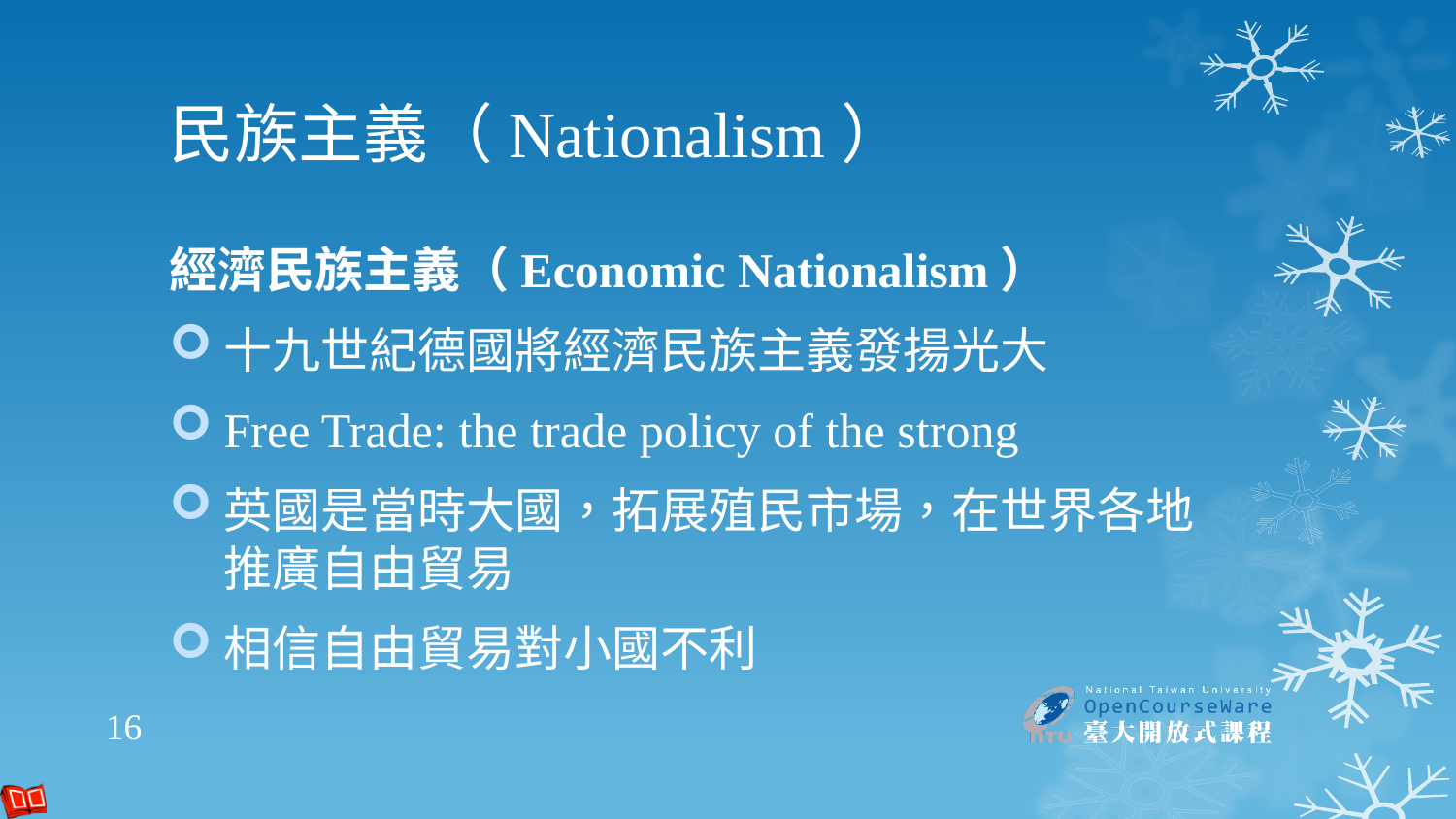

# 民族主義（Nationalism）
經濟民族主義（Economic Nationalism）
十九世紀德國將經濟民族主義發揚光大
Free Trade: the trade policy of the strong
英國是當時大國，拓展殖民市場，在世界各地推廣自由貿易
相信自由貿易對小國不利
16